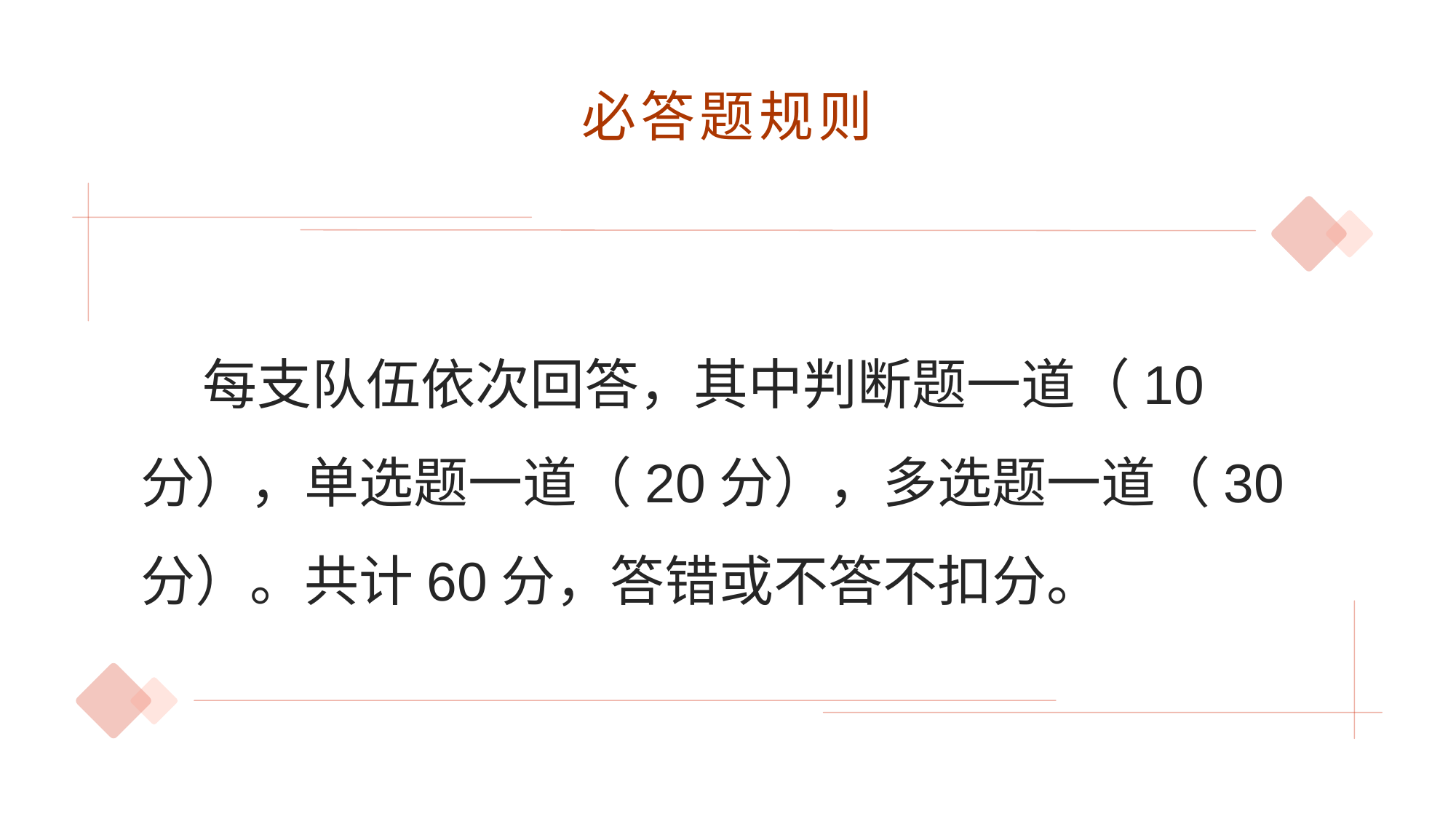

# 必答题规则

    每支队伍依次回答，其中判断题一道（10分），单选题一道（20分），多选题一道（30分）。共计60分，答错或不答不扣分。